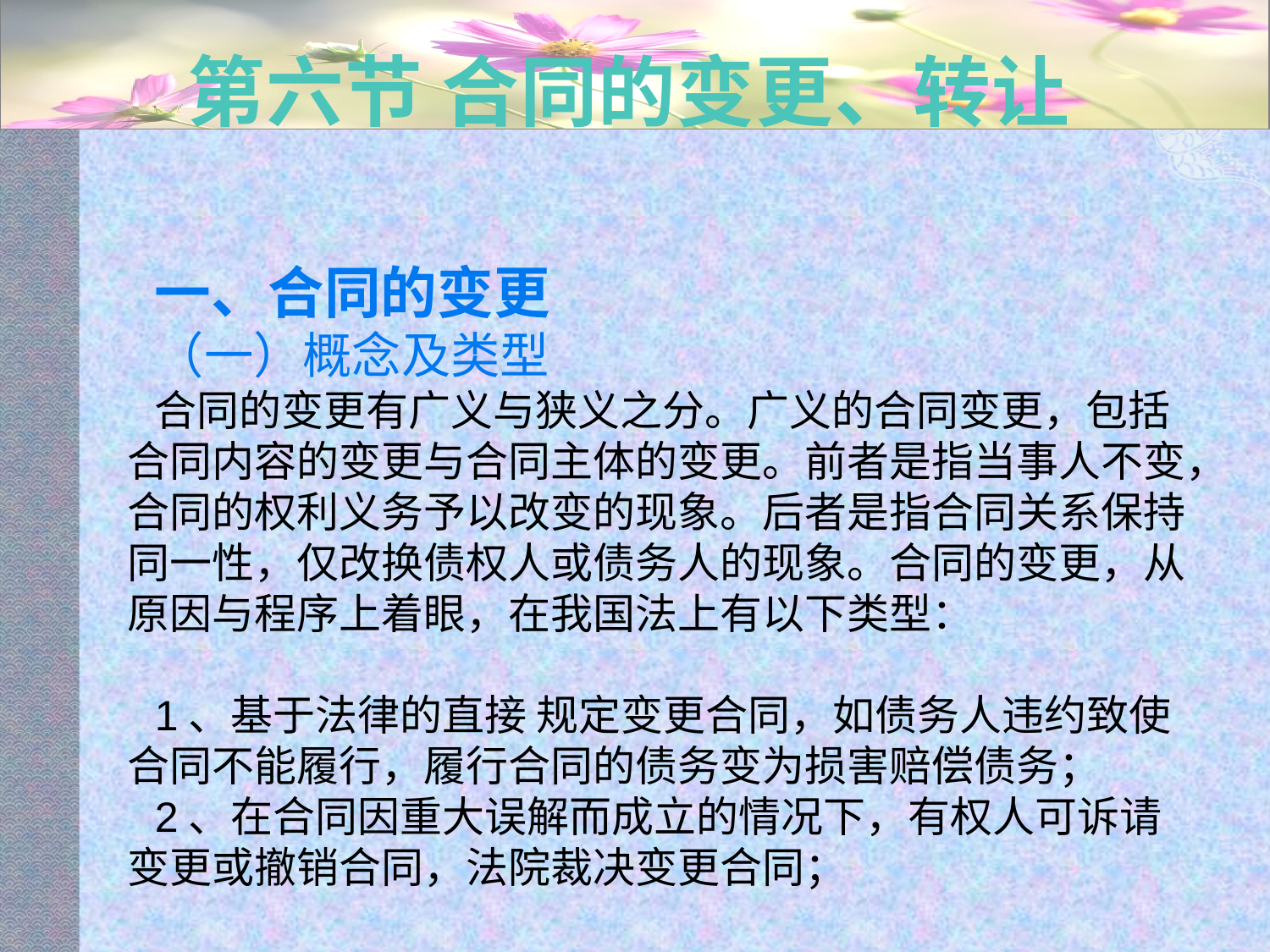

# 第六节 合同的变更、转让
一、合同的变更
（一）概念及类型
合同的变更有广义与狭义之分。广义的合同变更，包括合同内容的变更与合同主体的变更。前者是指当事人不变，合同的权利义务予以改变的现象。后者是指合同关系保持同一性，仅改换债权人或债务人的现象。合同的变更，从原因与程序上着眼，在我国法上有以下类型：

1、基于法律的直接 规定变更合同，如债务人违约致使合同不能履行，履行合同的债务变为损害赔偿债务；
2、在合同因重大误解而成立的情况下，有权人可诉请变更或撤销合同，法院裁决变更合同；